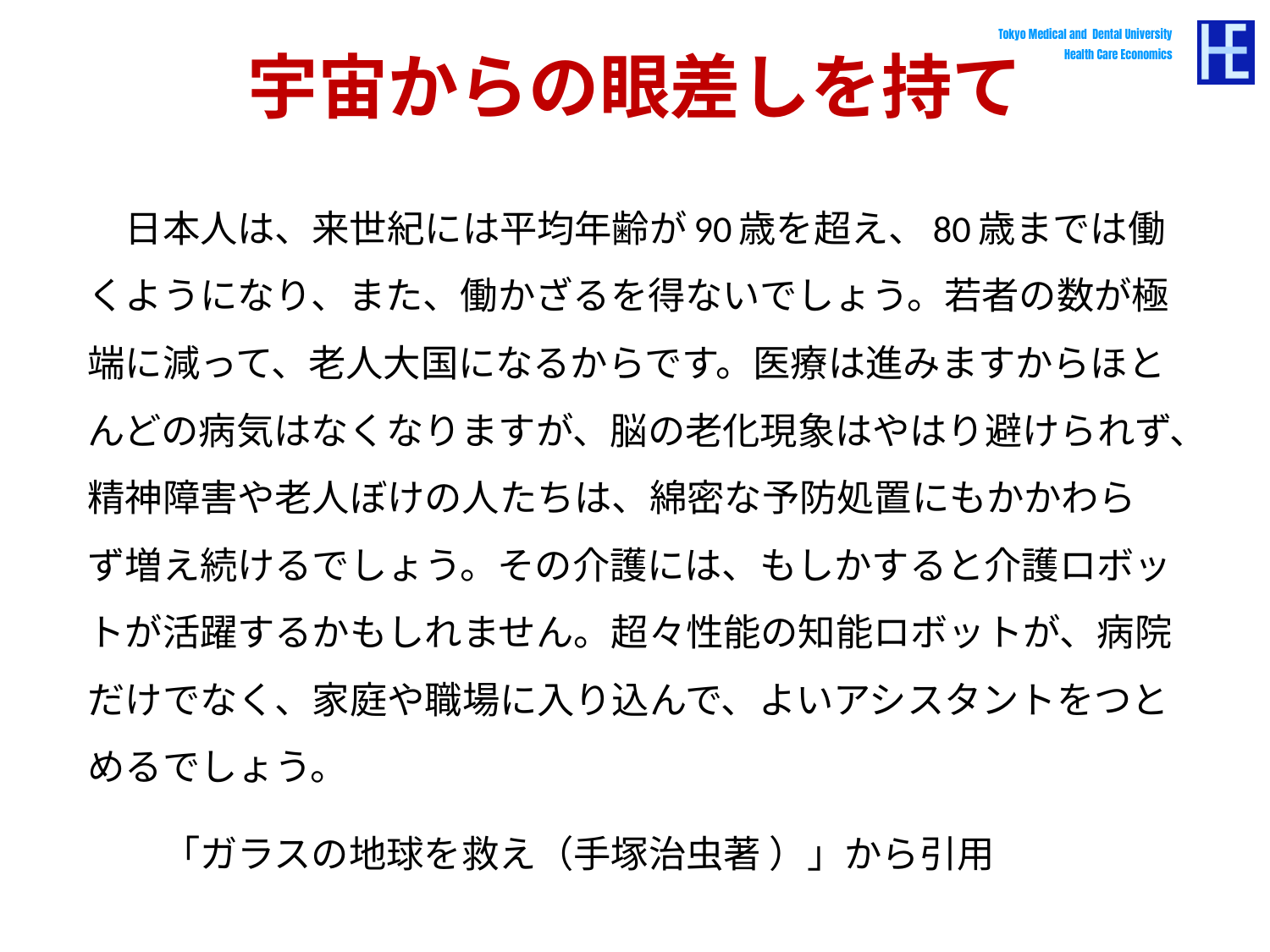

宇宙からの眼差しを持て
　日本人は、来世紀には平均年齢が90歳を超え、80歳までは働くようになり、また、働かざるを得ないでしょう。若者の数が極端に減って、老人大国になるからです。医療は進みますからほとんどの病気はなくなりますが、脳の老化現象はやはり避けられず、精神障害や老人ぼけの人たちは、綿密な予防処置にもかかわらず増え続けるでしょう。その介護には、もしかすると介護ロボットが活躍するかもしれません。超々性能の知能ロボットが、病院だけでなく、家庭や職場に入り込んで、よいアシスタントをつとめるでしょう。

　　「ガラスの地球を救え（手塚治虫著 ）」から引用